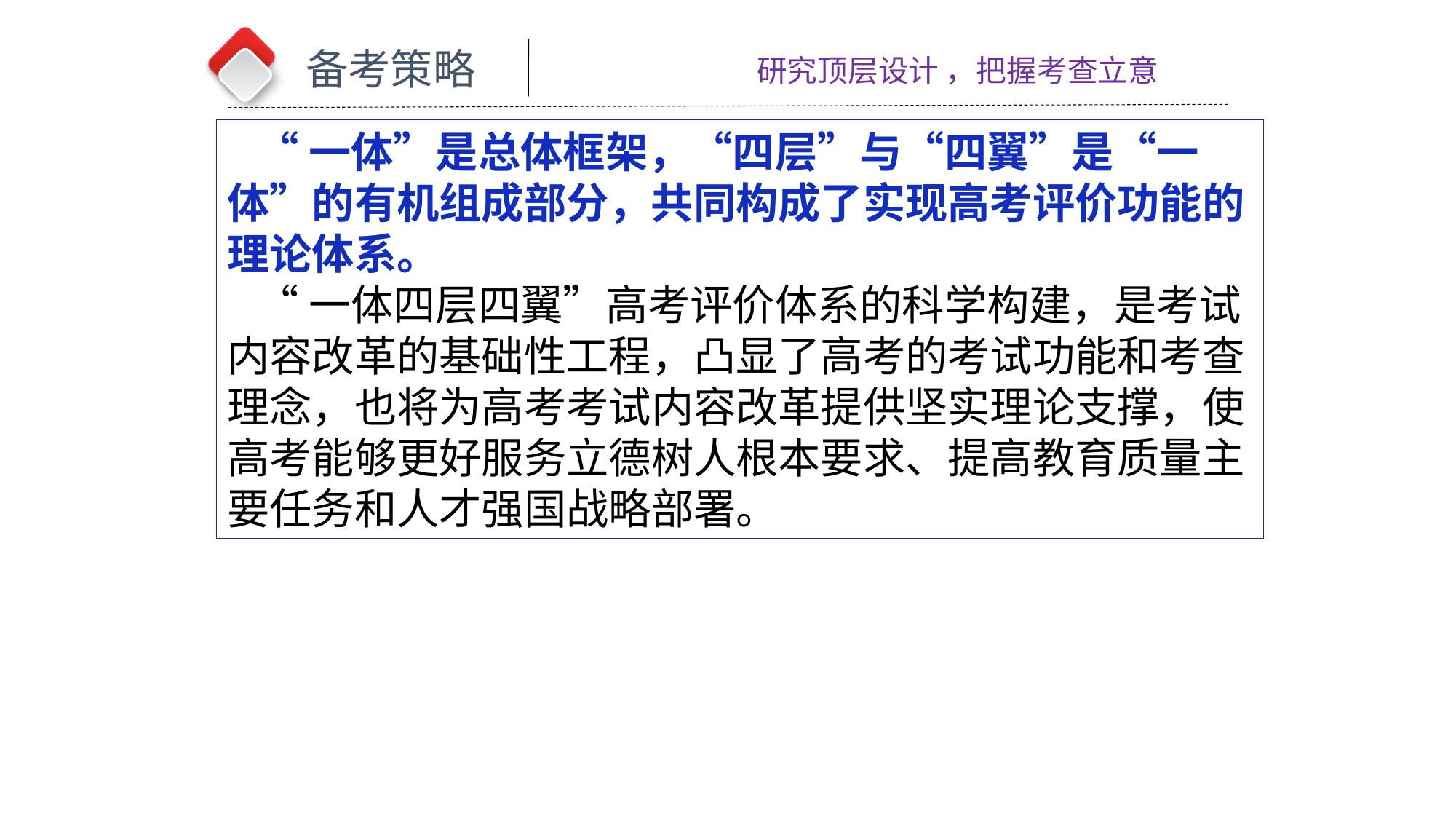

备考策略
研究顶层设计 ，把握考查立意

   “一体”是总体框架，“四层”与“四翼”是“一体”的有机组成部分，共同构成了实现高考评价功能的理论体系。
   “一体四层四翼”高考评价体系的科学构建，是考试内容改革的基础性工程，凸显了高考的考试功能和考查理念，也将为高考考试内容改革提供坚实理论支撑，使高考能够更好服务立德树人根本要求、提高教育质量主要任务和人才强国战略部署。